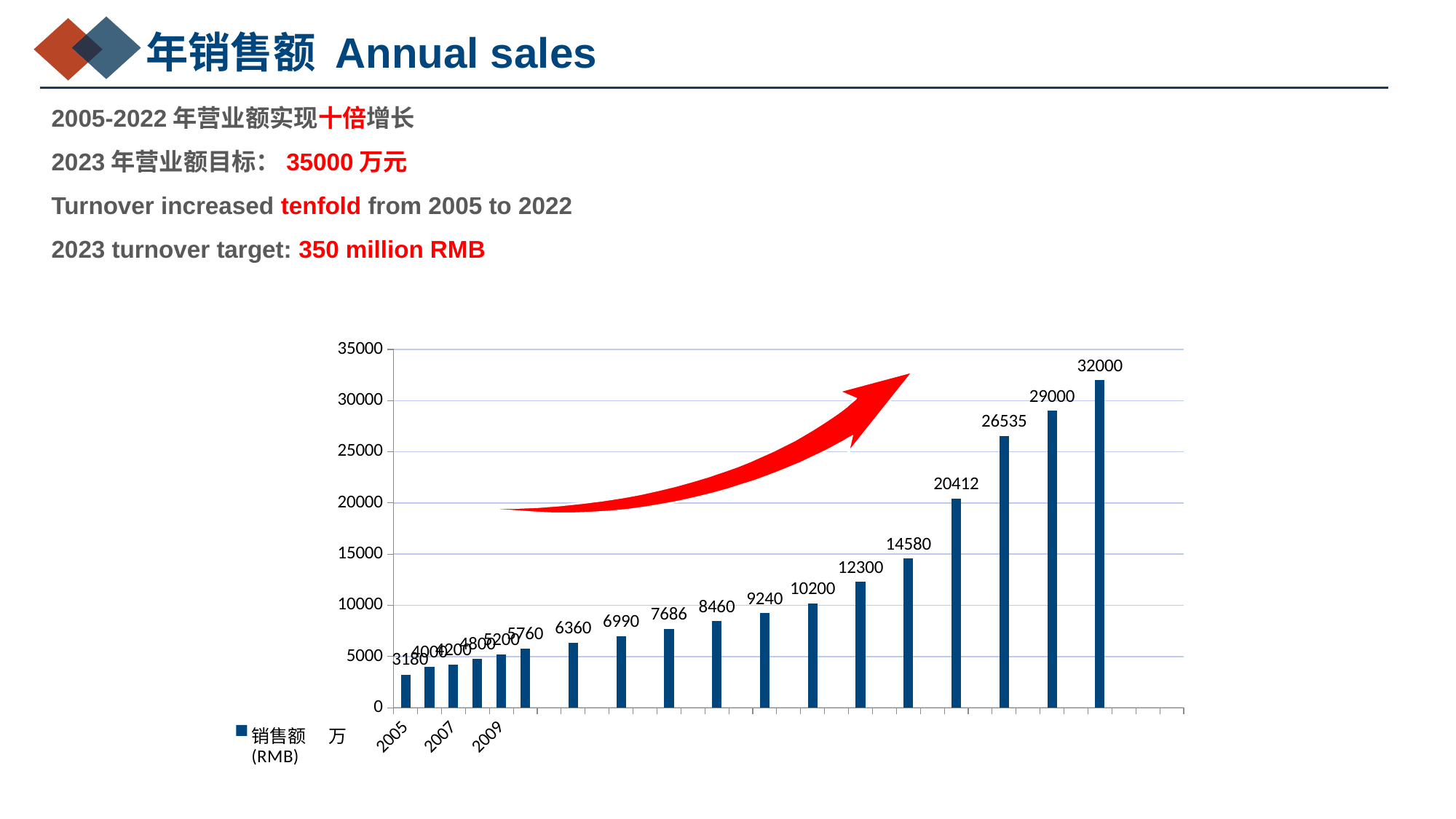

年销售额 Annual sales
2005-2022年营业额实现十倍增长
2023年营业额目标：35000万元
Turnover increased tenfold from 2005 to 2022
2023 turnover target: 350 million RMB

### Chart

| Category | 销售额     万(RMB) |
|---|---|
| 2005 | 3180.0 |
| 2006 | 4000.0 |
| 2007 | 4200.0 |
| 2008 | 4800.0 |
| 2009 | 5200.0 |
| 2010 | 5760.0 |
|  | None |
| 2011 | 6360.0 |
|  | None |
| 2012 | 6990.0 |
|  | None |
| 2013 | 7686.0 |
|  | None |
| 2014 | 8460.0 |
|  | None |
| 2015 | 9240.0 |
|  | None |
| 2016 | 10200.0 |
|  | None |
| 2017 | 12300.0 |
|  | None |
| 2018 | 14580.0 |
|  | None |
| 2019 | 20412.0 |
|  | None |
| 2020 | 26535.0 |
|  | None |
| 2021 | 29000.0 |
|  | None |
| 2022 | 32000.0 |
|  | None |
|  | None |
|  | None |